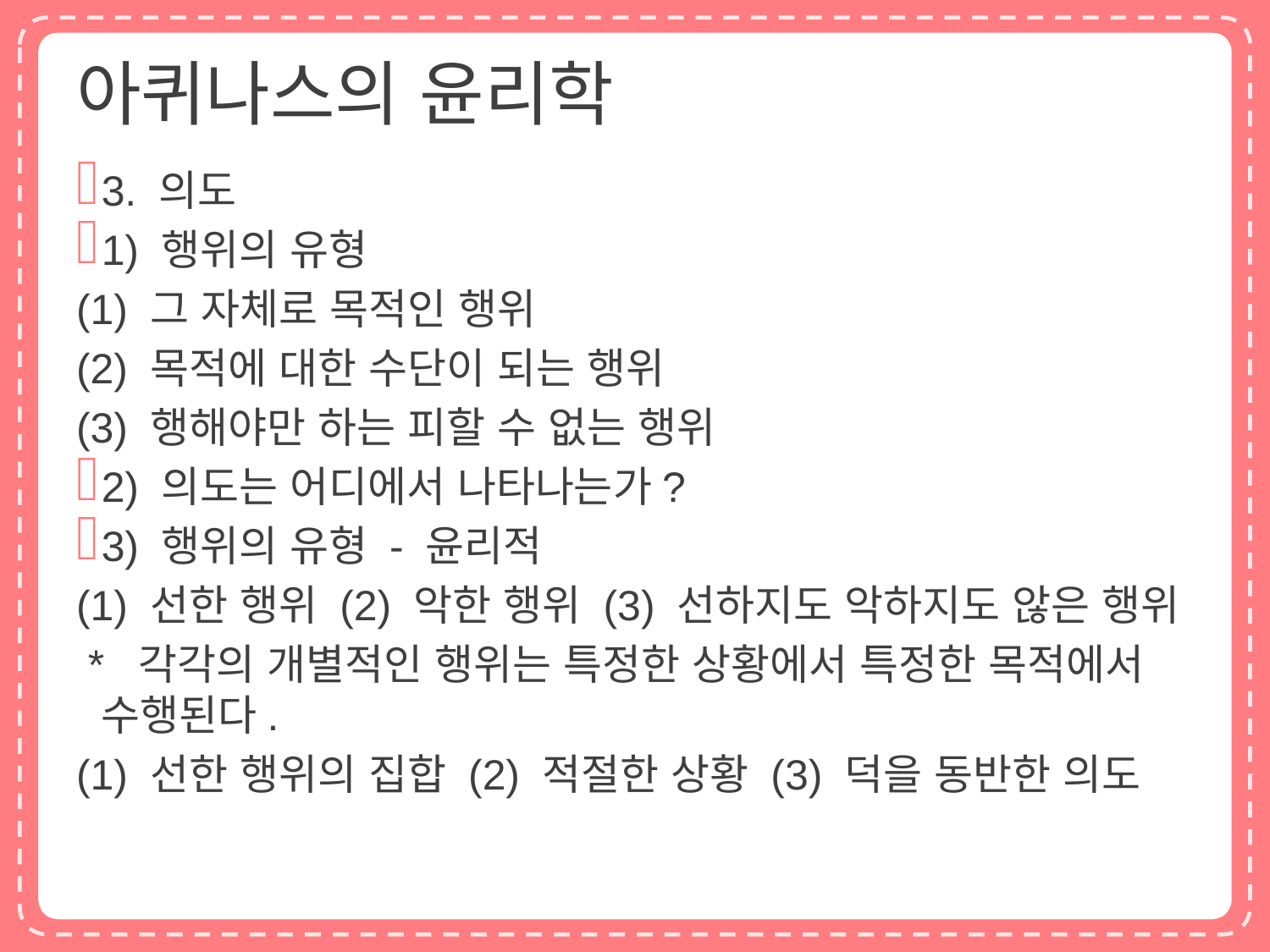

# 아퀴나스의 윤리학
3. 의도
1) 행위의 유형
(1) 그 자체로 목적인 행위
(2) 목적에 대한 수단이 되는 행위
(3) 행해야만 하는 피할 수 없는 행위
2) 의도는 어디에서 나타나는가?
3) 행위의 유형 - 윤리적
(1) 선한 행위 (2) 악한 행위 (3) 선하지도 악하지도 않은 행위
 *  각각의 개별적인 행위는 특정한 상황에서 특정한 목적에서 수행된다.
(1) 선한 행위의 집합 (2) 적절한 상황 (3) 덕을 동반한 의도